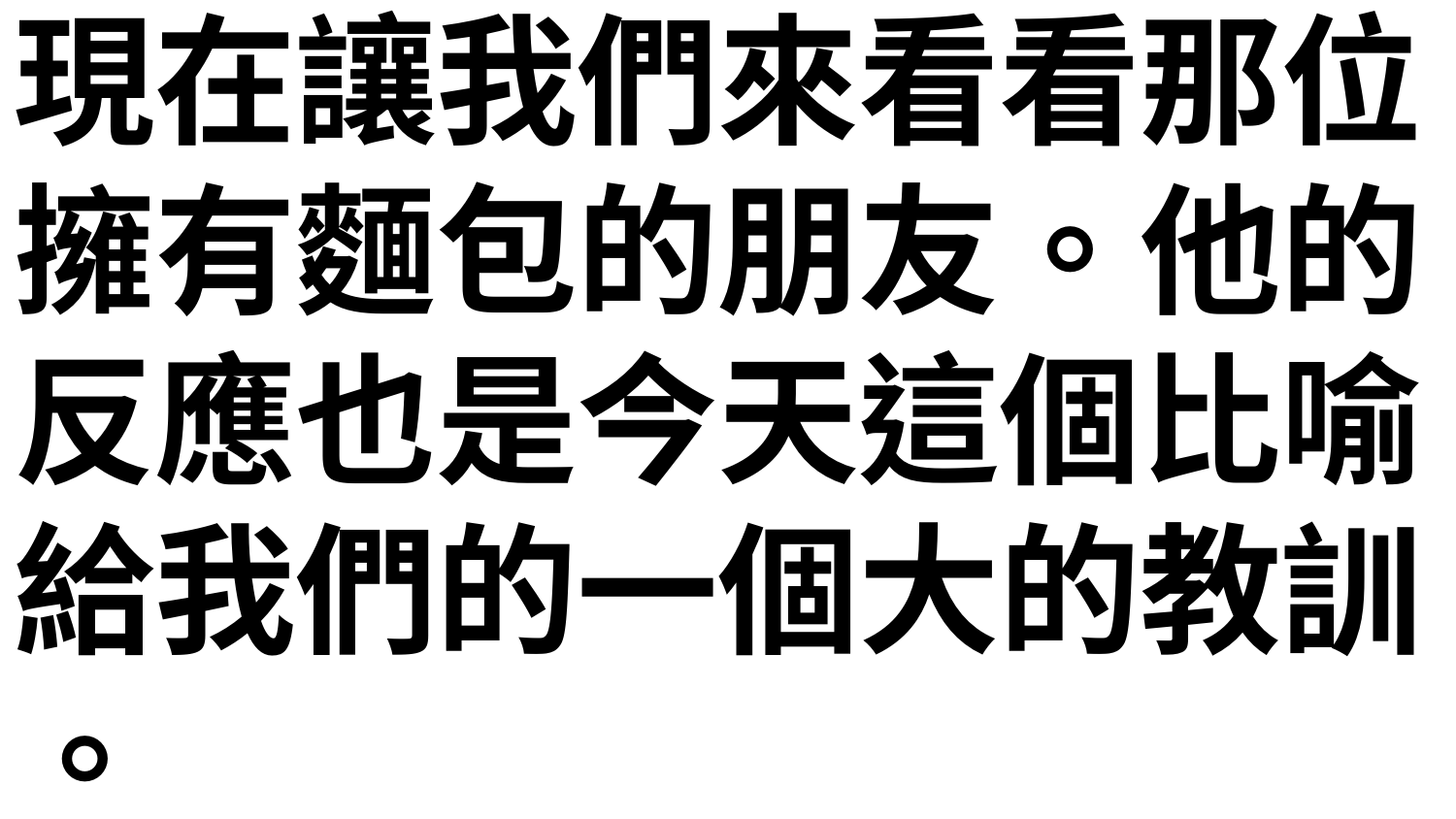

現在讓我們來看看那位擁有麵包的朋友。他的反應也是今天這個比喻給我們的一個大的教訓
。